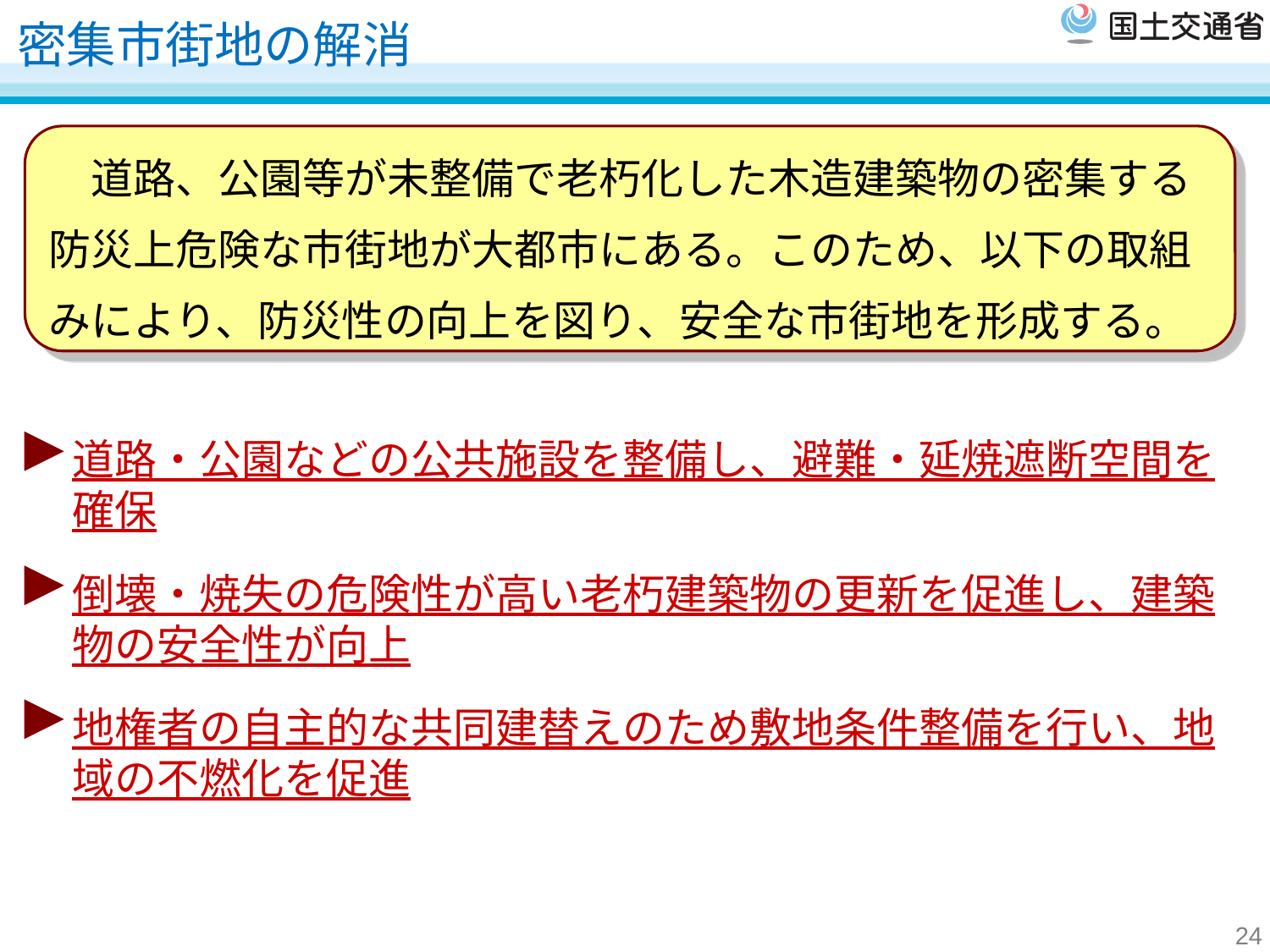

密集市街地の解消
　道路、公園等が未整備で老朽化した木造建築物の密集する防災上危険な市街地が大都市にある。このため、以下の取組みにより、防災性の向上を図り、安全な市街地を形成する。
道路・公園などの公共施設を整備し、避難・延焼遮断空間を確保

倒壊・焼失の危険性が高い老朽建築物の更新を促進し、建築物の安全性が向上

地権者の自主的な共同建替えのため敷地条件整備を行い、地域の不燃化を促進

24